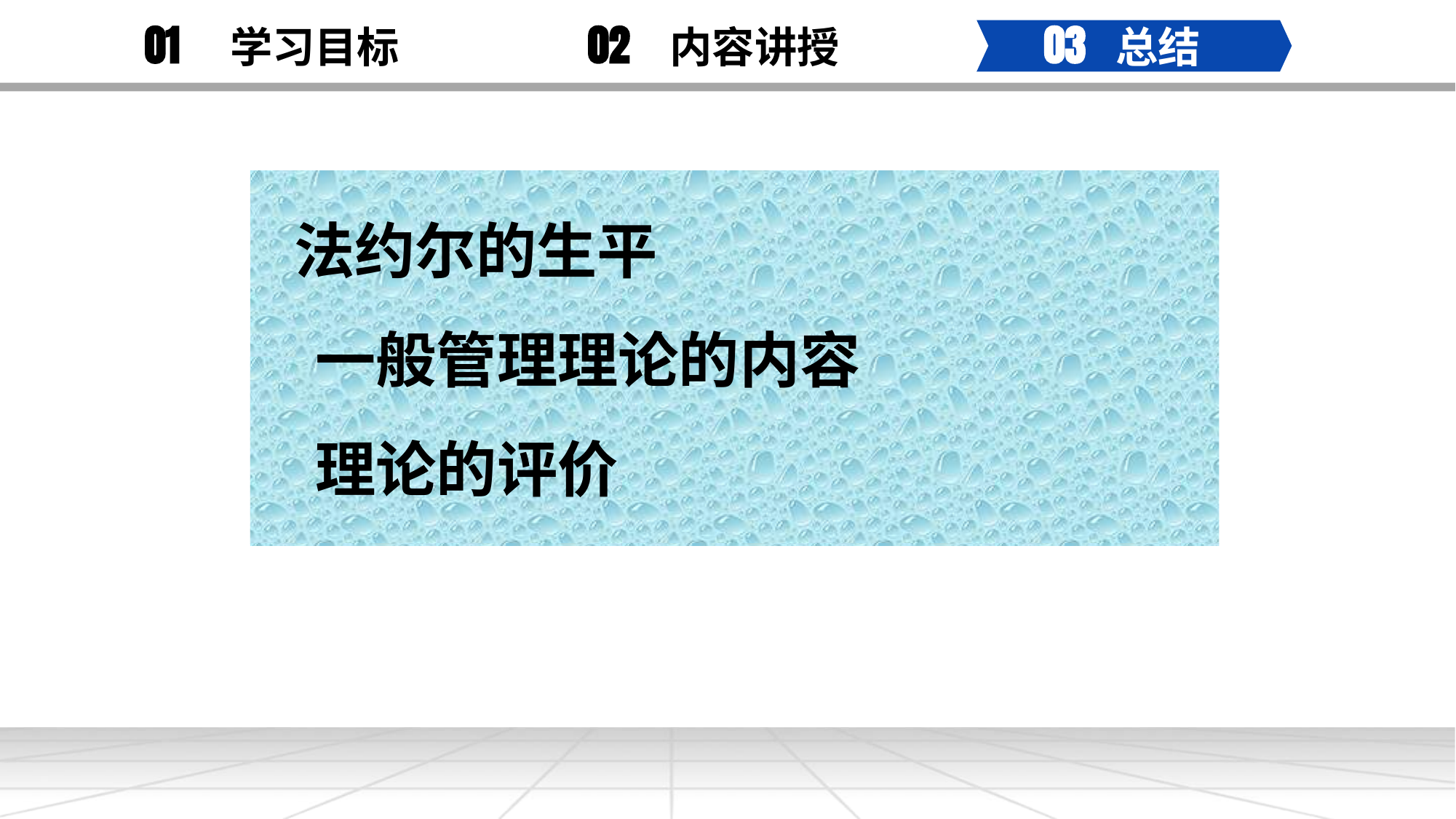

02   内容讲授
03  总结
01    学习目标

   法约尔的生平
一般管理理论的内容
理论的评价